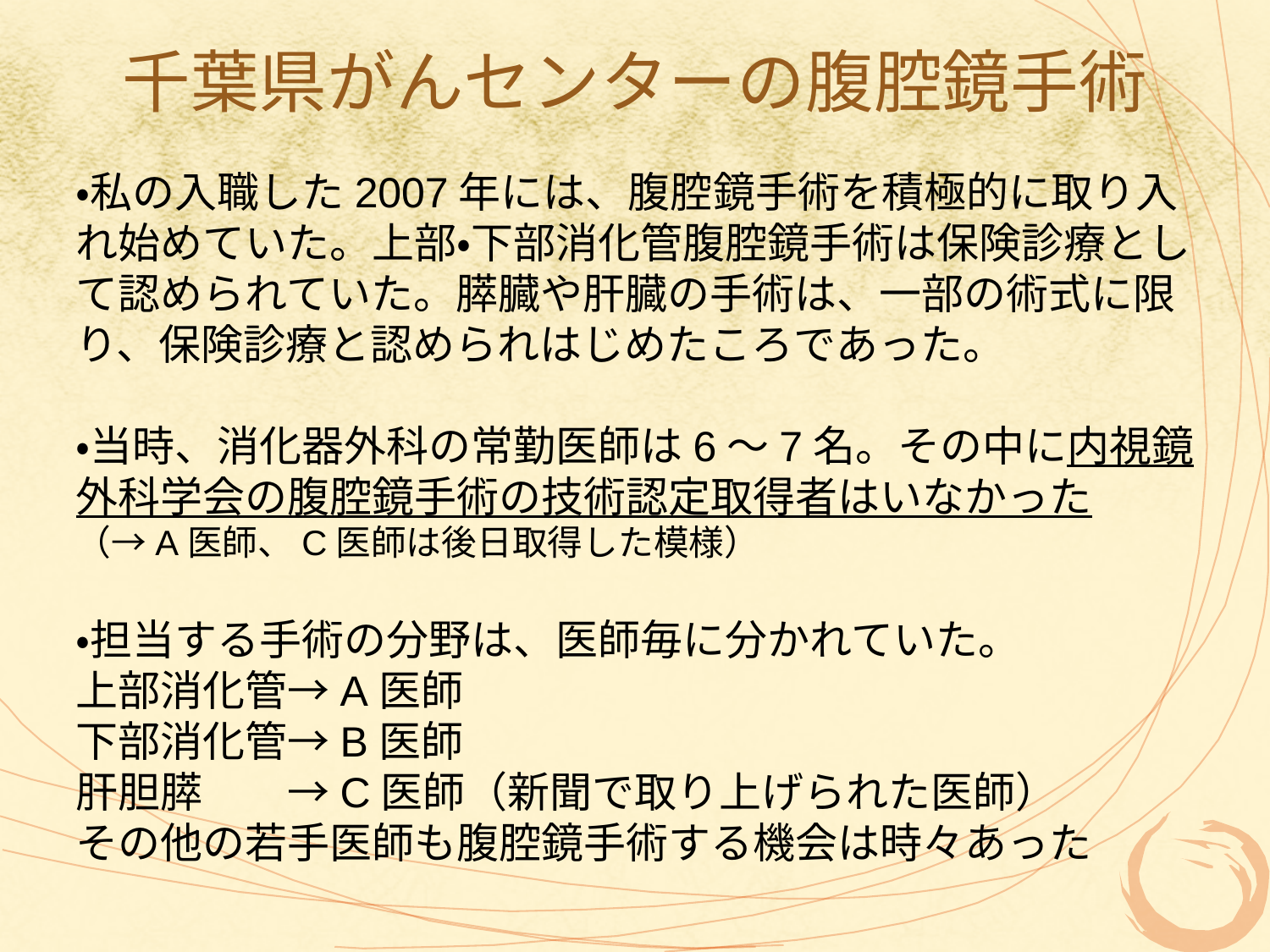

# 千葉県がんセンターの腹腔鏡手術
・私の入職した2007年には、腹腔鏡手術を積極的に取り入れ始めていた。上部・下部消化管腹腔鏡手術は保険診療として認められていた。膵臓や肝臓の手術は、一部の術式に限り、保険診療と認められはじめたころであった。

・当時、消化器外科の常勤医師は6～7名。その中に内視鏡外科学会の腹腔鏡手術の技術認定取得者はいなかった
（→A医師、C医師は後日取得した模様）

・担当する手術の分野は、医師毎に分かれていた。
上部消化管→A医師
下部消化管→B医師
肝胆膵　　→C医師（新聞で取り上げられた医師）
その他の若手医師も腹腔鏡手術する機会は時々あった